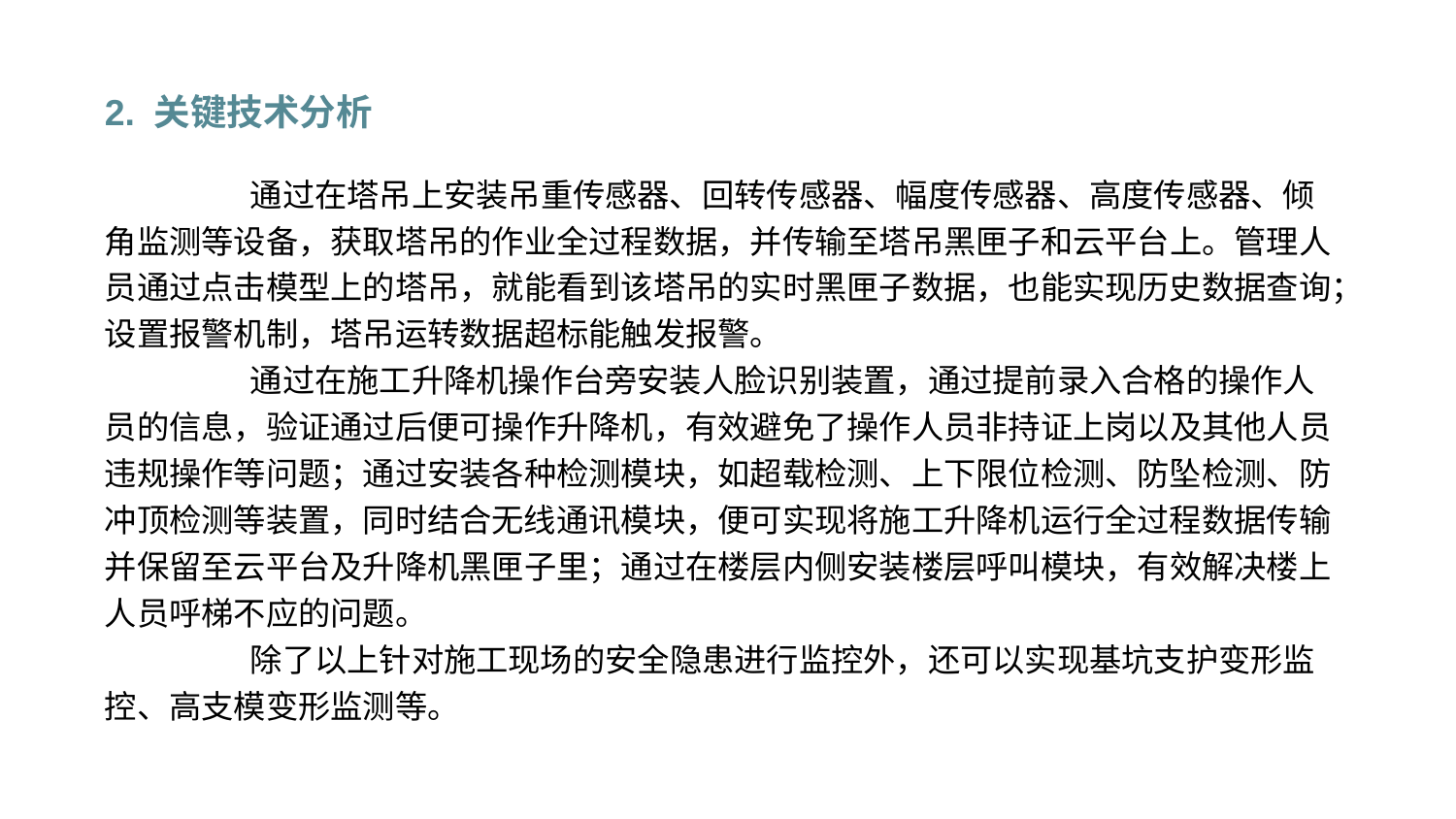

2. 关键技术分析

	通过在塔吊上安装吊重传感器、回转传感器、幅度传感器、高度传感器、倾角监测等设备，获取塔吊的作业全过程数据，并传输至塔吊黑匣子和云平台上。管理人员通过点击模型上的塔吊，就能看到该塔吊的实时黑匣子数据，也能实现历史数据查询；设置报警机制，塔吊运转数据超标能触发报警。
	通过在施工升降机操作台旁安装人脸识别装置，通过提前录入合格的操作人员的信息，验证通过后便可操作升降机，有效避免了操作人员非持证上岗以及其他人员违规操作等问题；通过安装各种检测模块，如超载检测、上下限位检测、防坠检测、防冲顶检测等装置，同时结合无线通讯模块，便可实现将施工升降机运行全过程数据传输并保留至云平台及升降机黑匣子里；通过在楼层内侧安装楼层呼叫模块，有效解决楼上人员呼梯不应的问题。
	除了以上针对施工现场的安全隐患进行监控外，还可以实现基坑支护变形监控、高支模变形监测等。